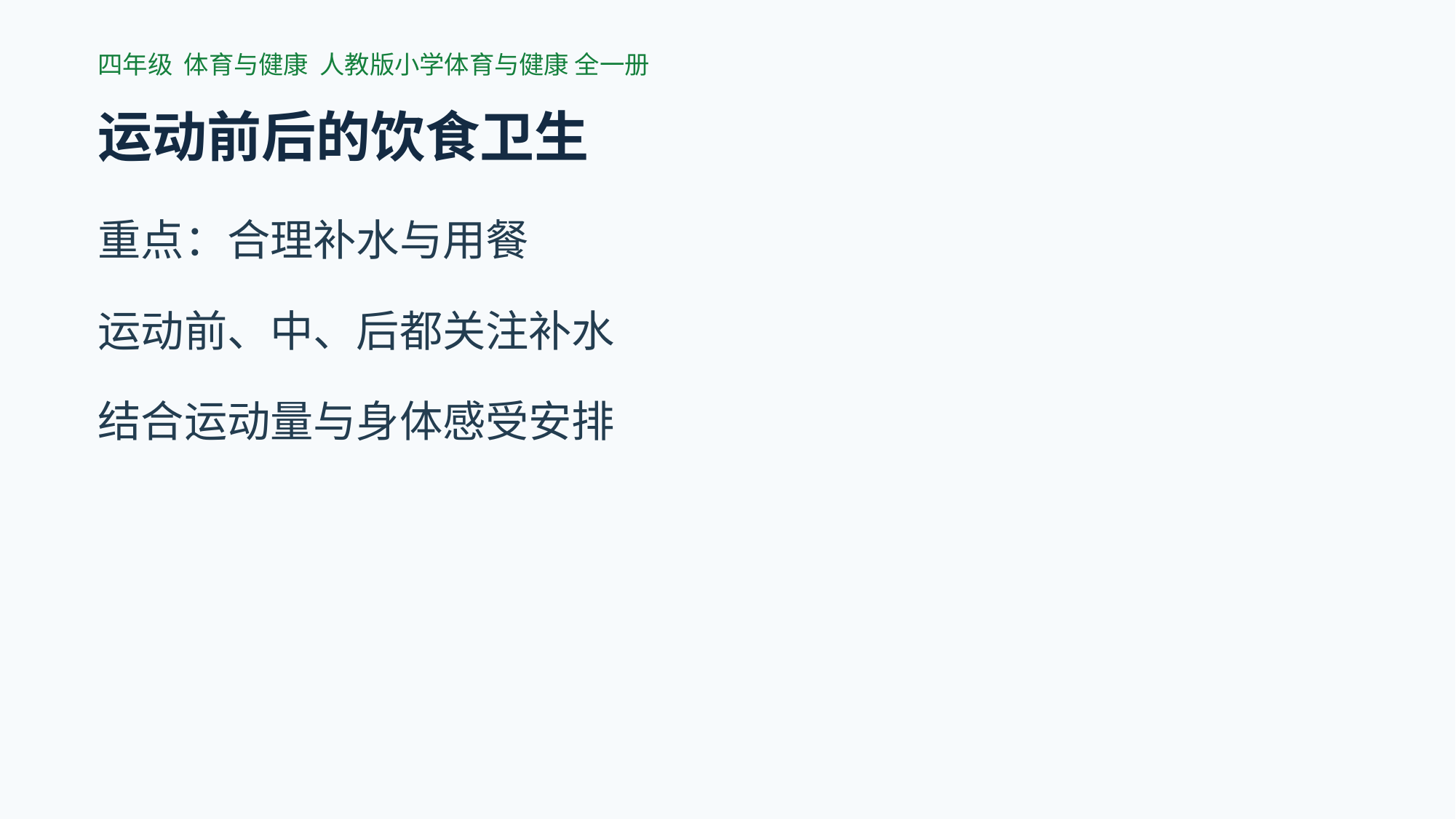

四年级  体育与健康  人教版小学体育与健康 全一册
运动前后的饮食卫生
重点：合理补水与用餐
运动前、中、后都关注补水
结合运动量与身体感受安排